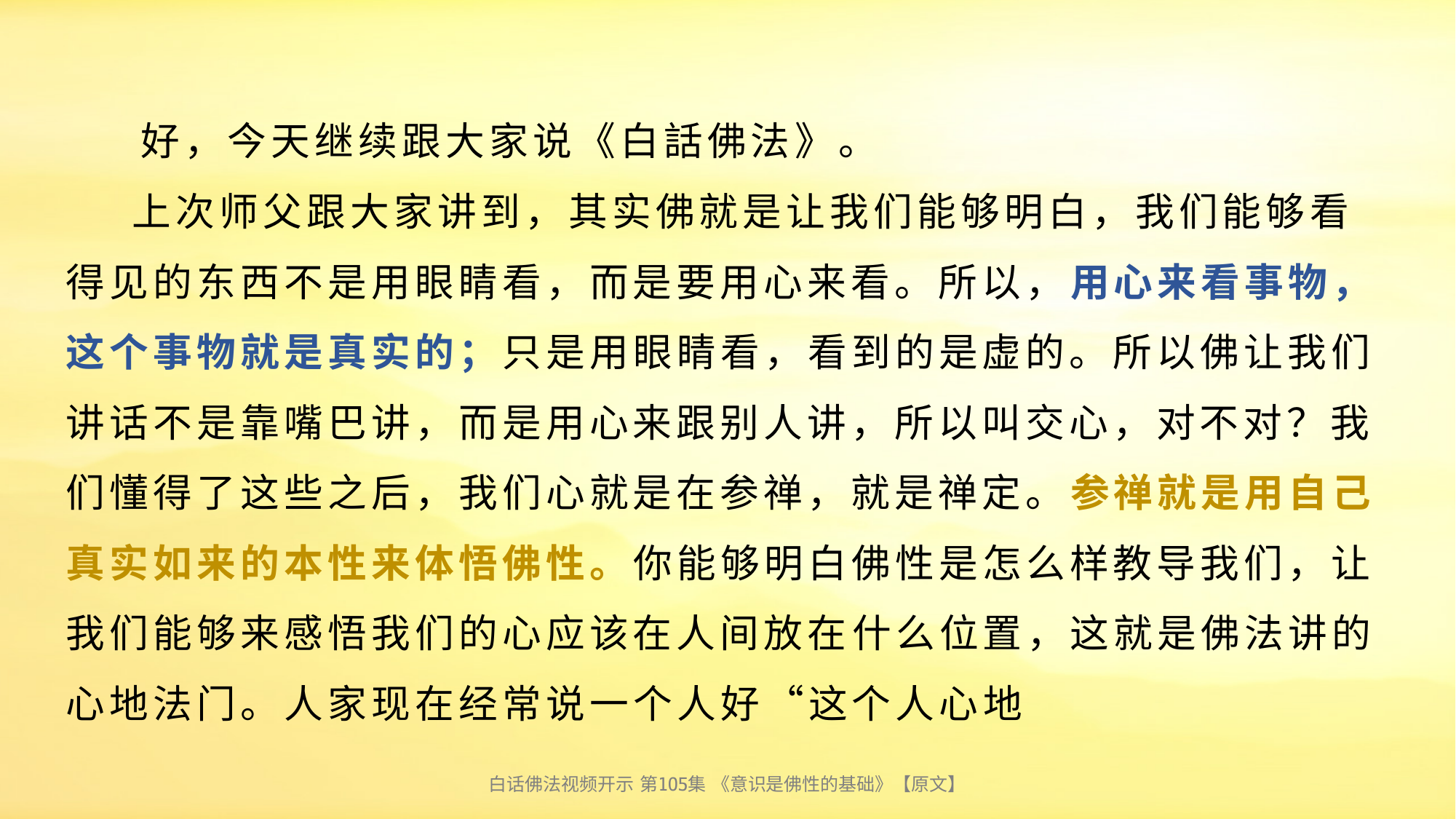

# 好，今天继续跟大家说《白話佛法》。 上次师父跟大家讲到，其实佛就是让我们能够明白，我们能够看得见的东西不是用眼睛看，而是要用心来看。所以，用心来看事物，这个事物就是真实的；只是用眼睛看，看到的是虚的。所以佛让我们讲话不是靠嘴巴讲，而是用心来跟别人讲，所以叫交心，对不对？我们懂得了这些之后，我们心就是在参禅，就是禅定。参禅就是用自己真实如来的本性来体悟佛性。你能够明白佛性是怎么样教导我们，让我们能够来感悟我们的心应该在人间放在什么位置，这就是佛法讲的心地法门。人家现在经常说一个人好“这个人心地
白话佛法视频开示 第105集 《意识是佛性的基础》【原文】